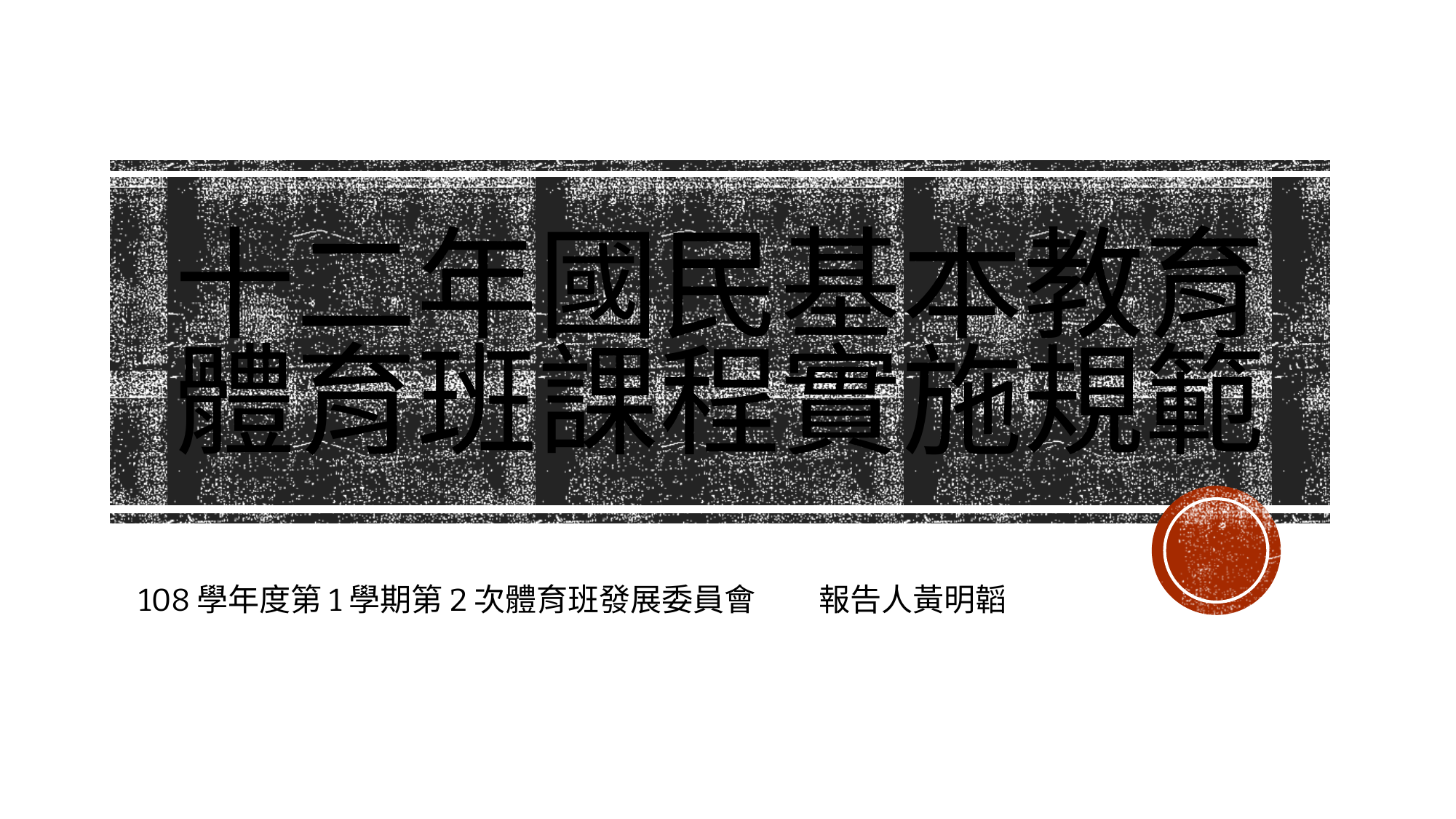

# 十二年國民基本教育 體育班課程實施規範

108學年度第1學期第2次體育班發展委員會         報告人黃明韜